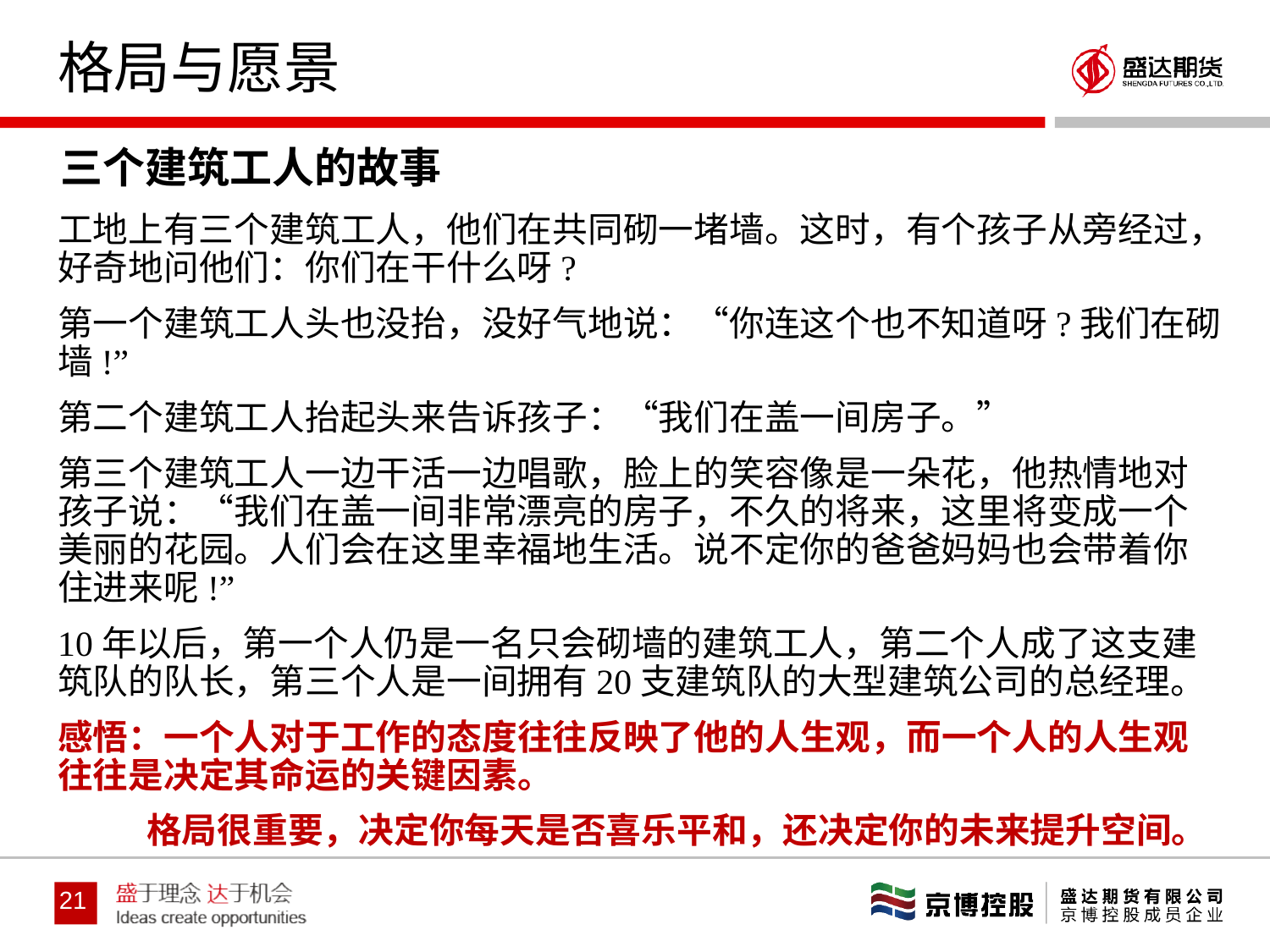

# 格局与愿景
三个建筑工人的故事

工地上有三个建筑工人，他们在共同砌一堵墙。这时，有个孩子从旁经过，好奇地问他们：你们在干什么呀?
第一个建筑工人头也没抬，没好气地说：“你连这个也不知道呀?我们在砌墙!”
第二个建筑工人抬起头来告诉孩子：“我们在盖一间房子。”
第三个建筑工人一边干活一边唱歌，脸上的笑容像是一朵花，他热情地对孩子说：“我们在盖一间非常漂亮的房子，不久的将来，这里将变成一个美丽的花园。人们会在这里幸福地生活。说不定你的爸爸妈妈也会带着你住进来呢!”
10年以后，第一个人仍是一名只会砌墙的建筑工人，第二个人成了这支建筑队的队长，第三个人是一间拥有20支建筑队的大型建筑公司的总经理。
感悟：一个人对于工作的态度往往反映了他的人生观，而一个人的人生观往往是决定其命运的关键因素。
          格局很重要，决定你每天是否喜乐平和，还决定你的未来提升空间。